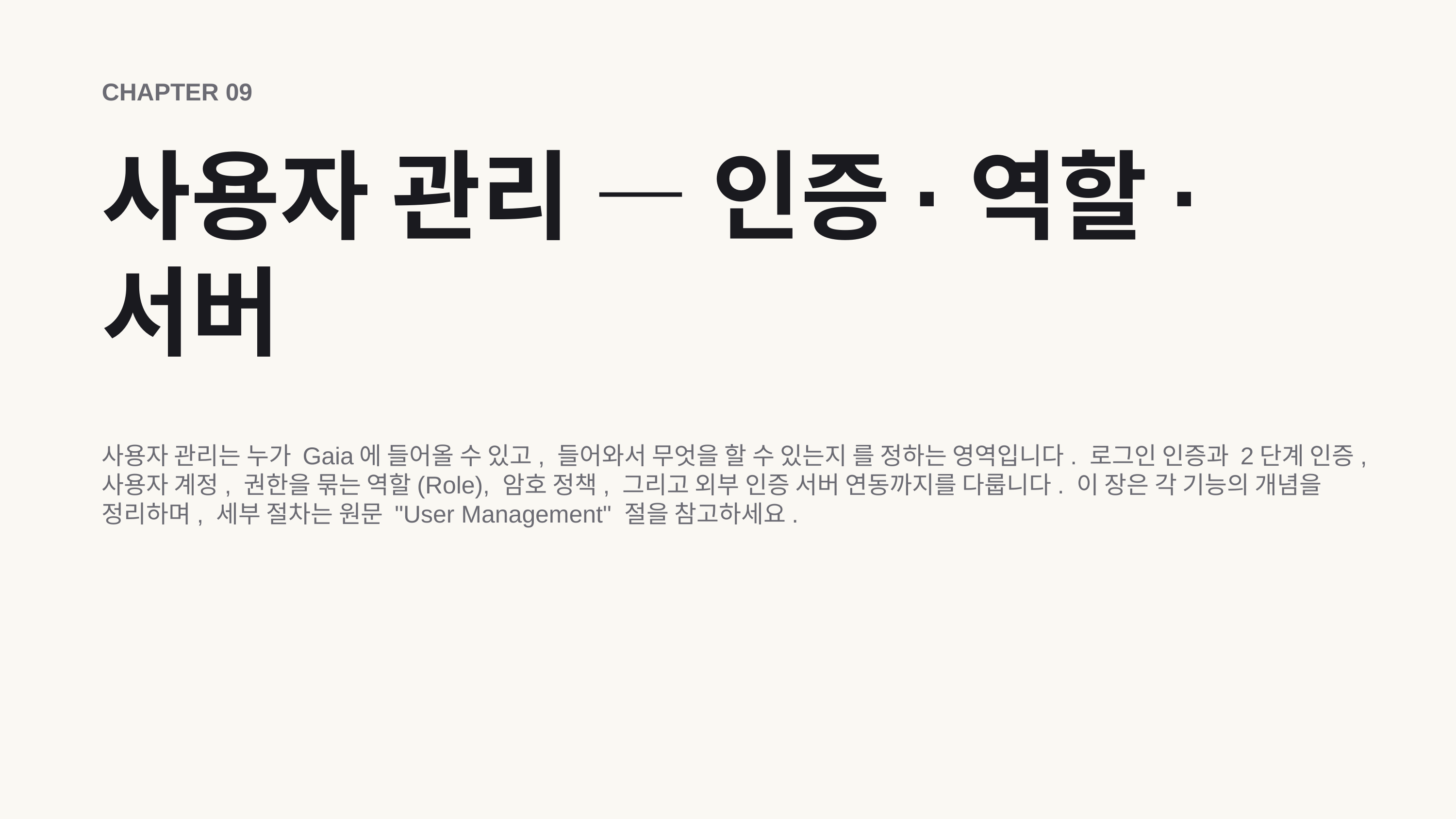

CHAPTER 09
사용자 관리 — 인증·역할·서버
사용자 관리는 누가 Gaia에 들어올 수 있고, 들어와서 무엇을 할 수 있는지 를 정하는 영역입니다. 로그인 인증과 2단계 인증, 사용자 계정, 권한을 묶는 역할(Role), 암호 정책, 그리고 외부 인증 서버 연동까지를 다룹니다. 이 장은 각 기능의 개념을 정리하며, 세부 절차는 원문 "User Management" 절을 참고하세요.